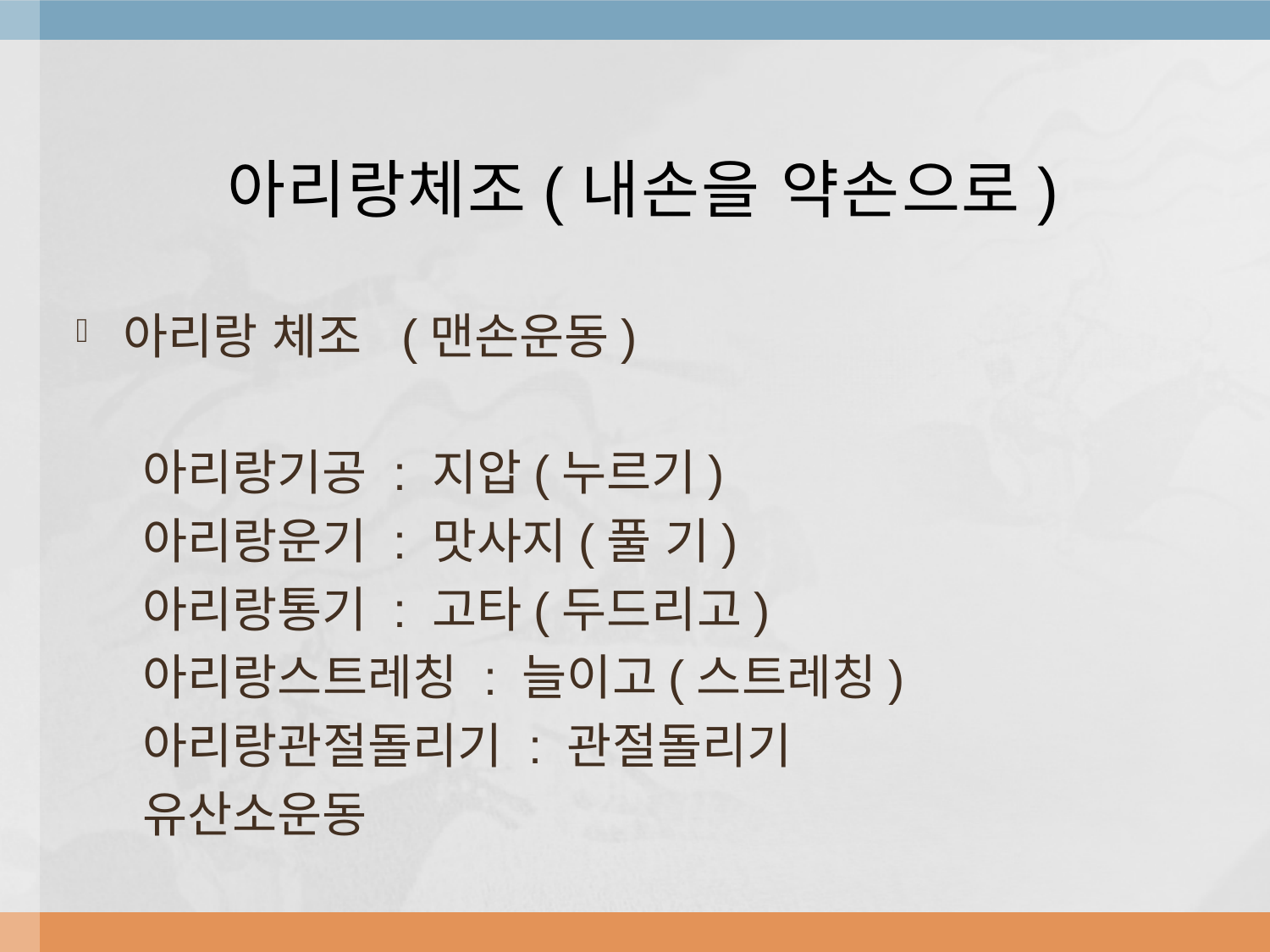

# 아리랑체조(내손을 약손으로)

아리랑 체조  (맨손운동)

    아리랑기공 : 지압(누르기)
    아리랑운기 : 맛사지(풀 기)
    아리랑통기 : 고타(두드리고)
    아리랑스트레칭 : 늘이고(스트레칭)
    아리랑관절돌리기 : 관절돌리기
    유산소운동